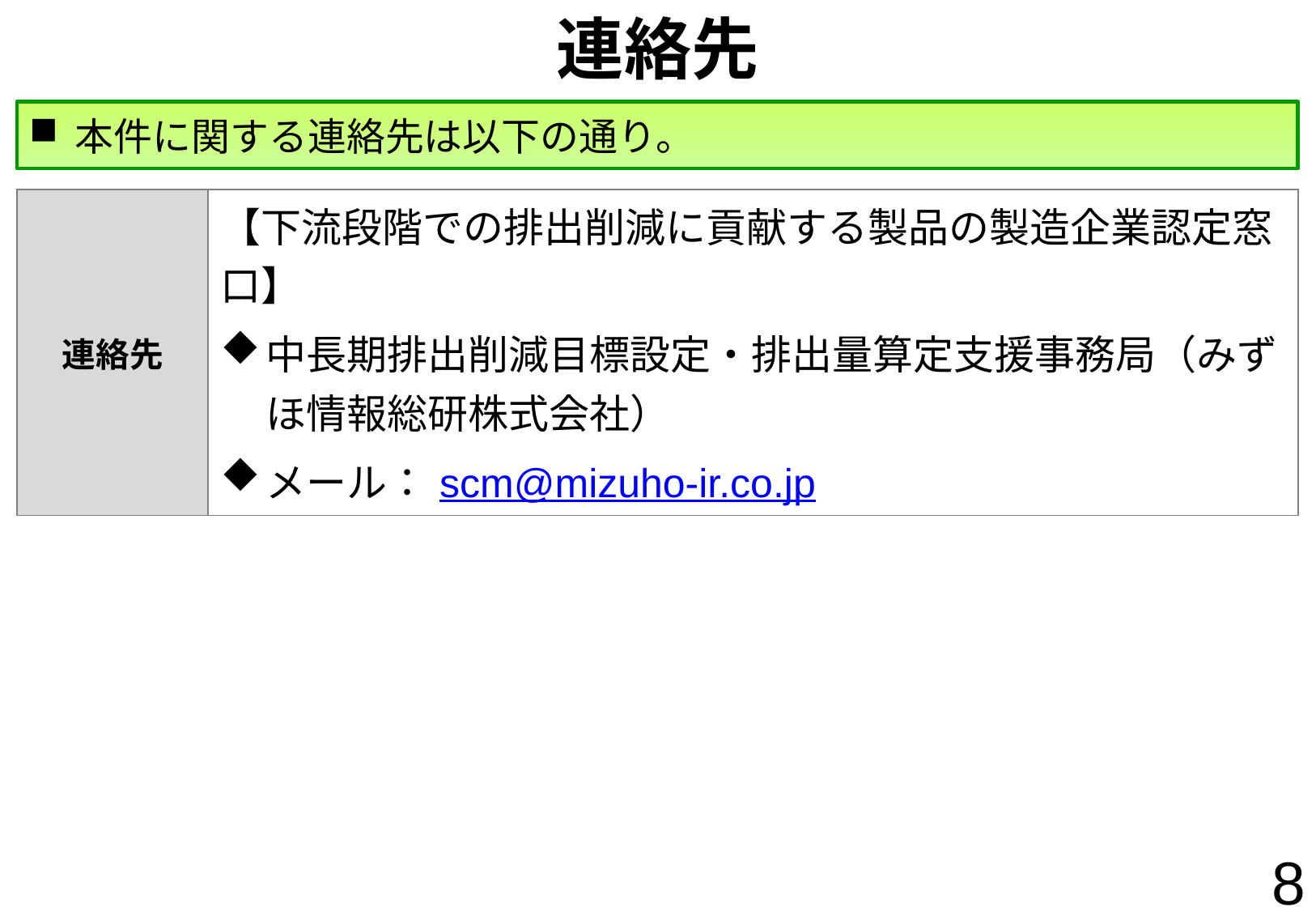

# 連絡先
本件に関する連絡先は以下の通り。
| 連絡先 | 【下流段階での排出削減に貢献する製品の製造企業認定窓口】 中長期排出削減目標設定・排出量算定支援事務局（みずほ情報総研株式会社） メール：scm@mizuho-ir.co.jp |
| --- | --- |
8